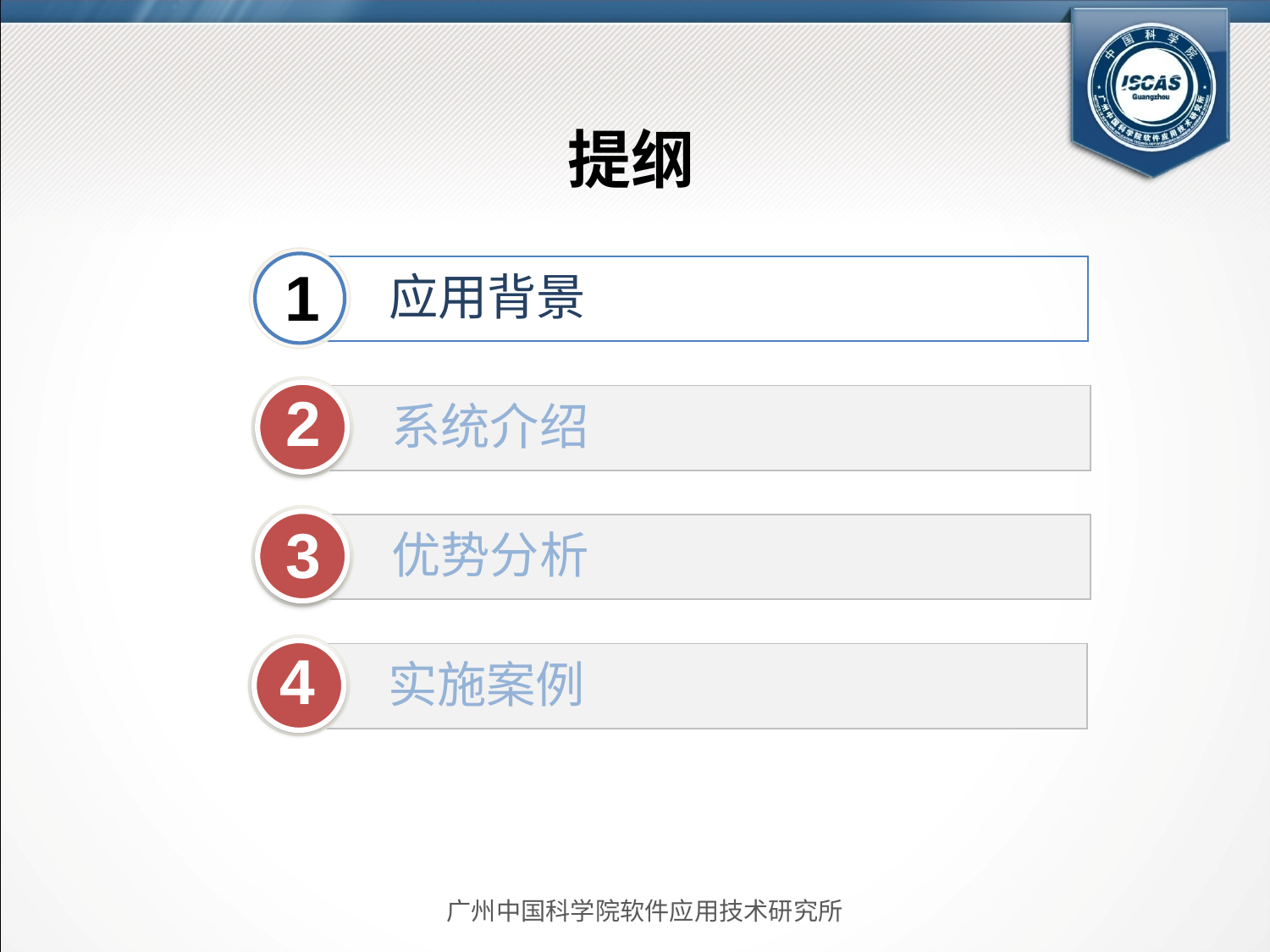

提纲

1
应用背景

2

系统介绍

3
优势分析

4

实施案例
5